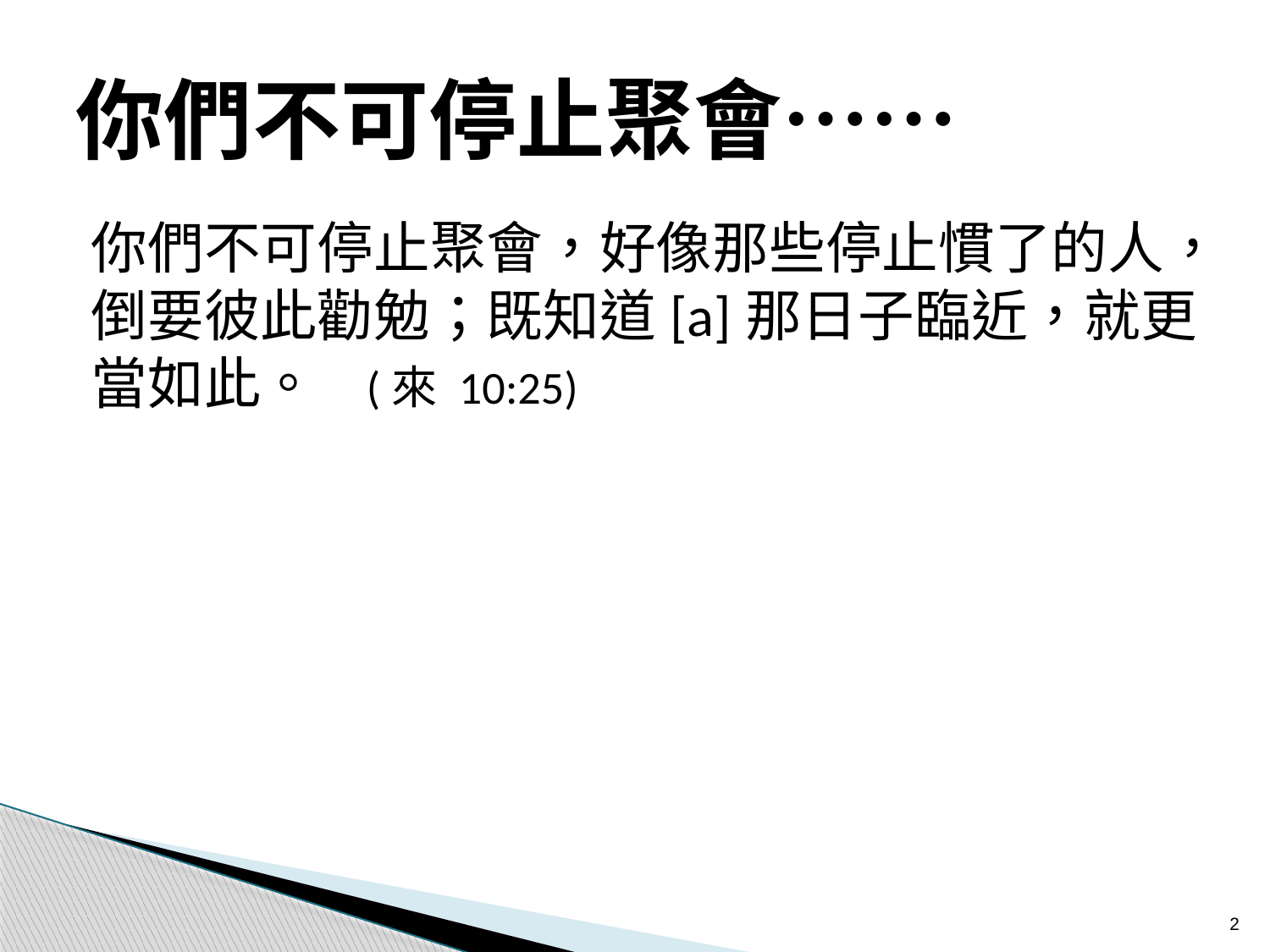

# 你們不可停止聚會……
你們不可停止聚會，好像那些停止慣了的人，倒要彼此勸勉；既知道[a]那日子臨近，就更當如此。	 (來 10:25)
2